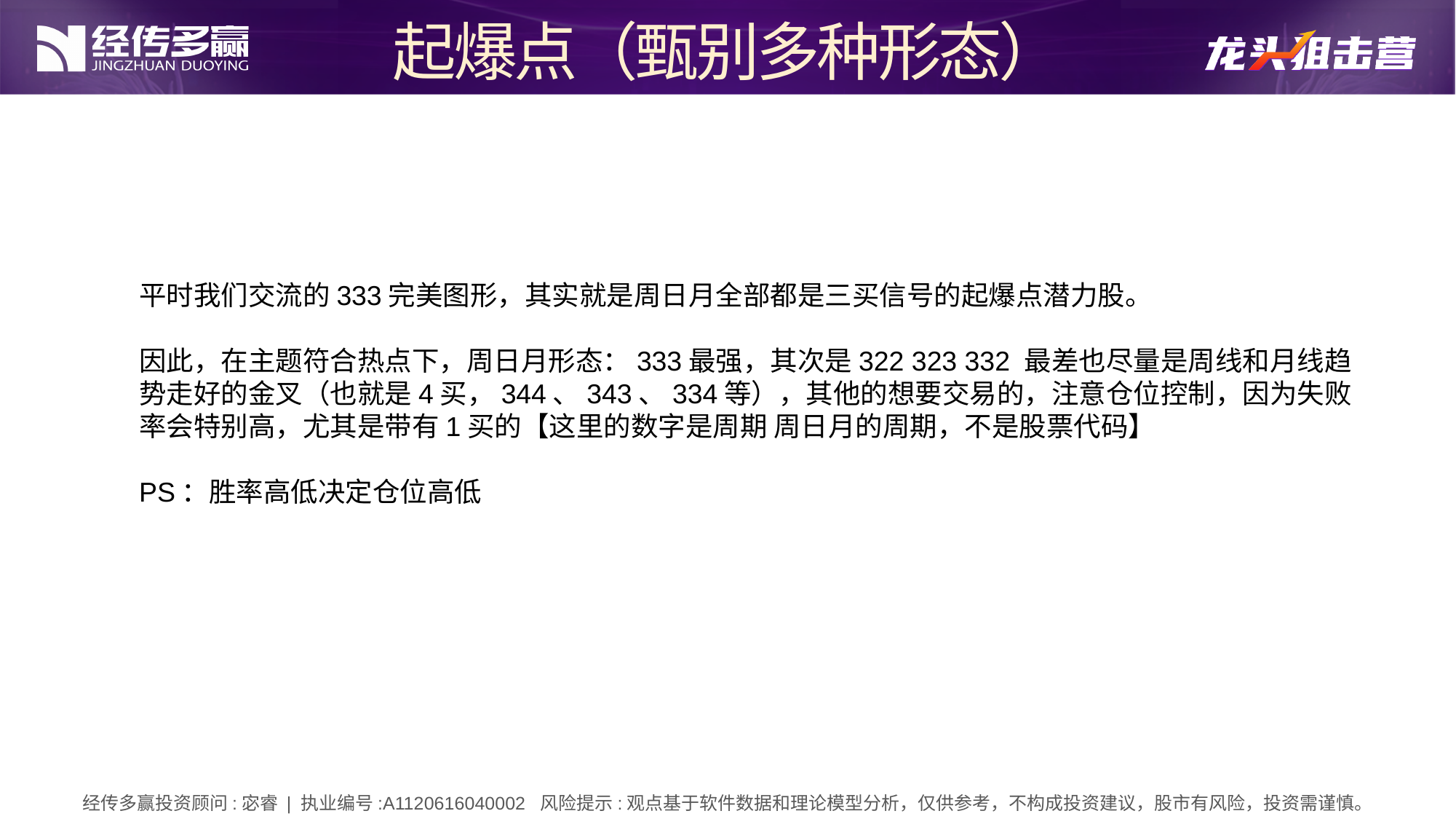

起爆点（甄别多种形态）
平时我们交流的333完美图形，其实就是周日月全部都是三买信号的起爆点潜力股。

因此，在主题符合热点下，周日月形态：333最强，其次是322 323 332 最差也尽量是周线和月线趋势走好的金叉（也就是4买，344、343、334等），其他的想要交易的，注意仓位控制，因为失败率会特别高，尤其是带有1买的【这里的数字是周期 周日月的周期，不是股票代码】

PS：胜率高低决定仓位高低